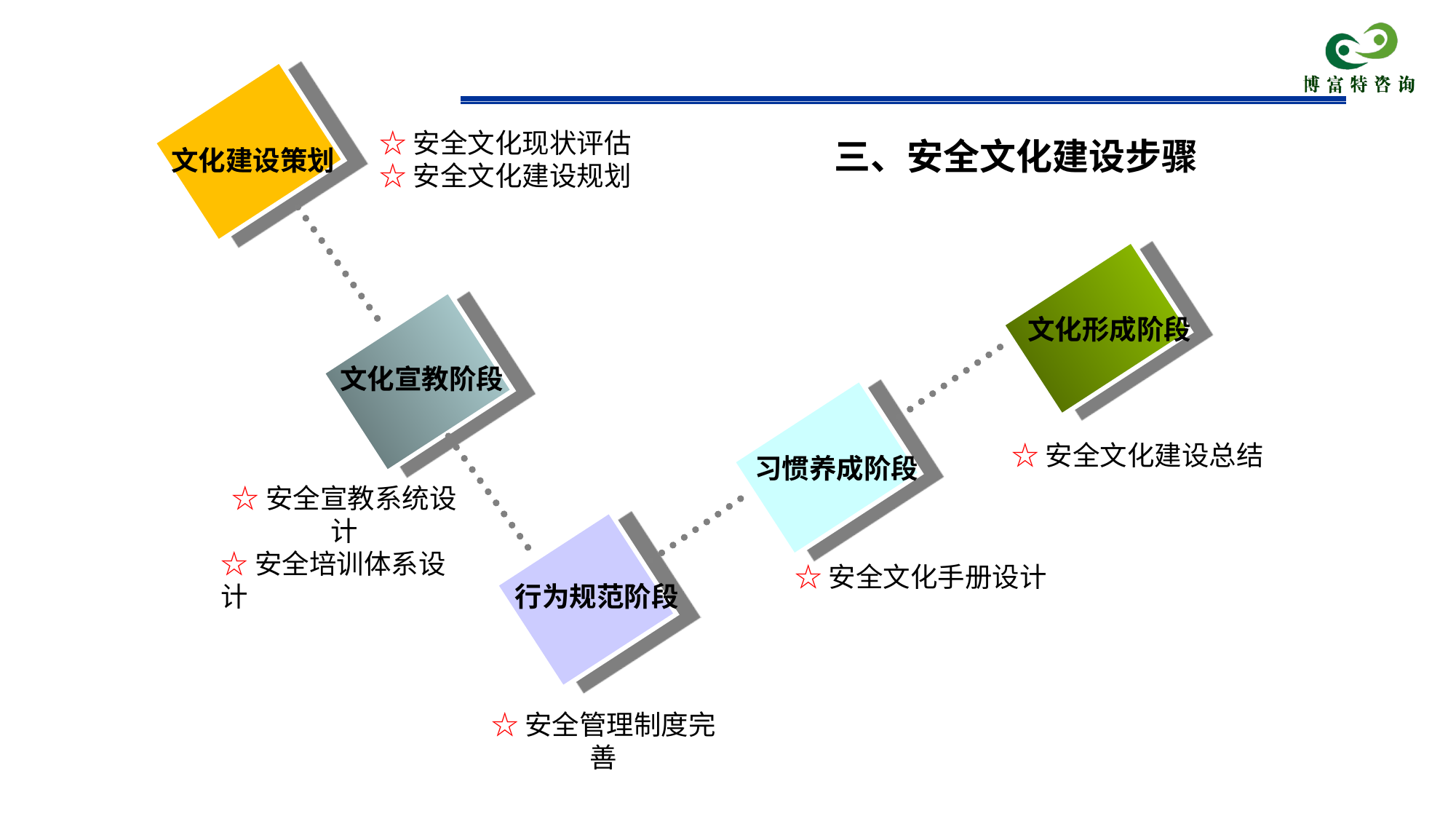

文化建设策划

文化形成阶段

文化宣教阶段

☆安全文化建设总结

习惯养成阶段
☆安全宣教系统设计
☆安全培训体系设计

行为规范阶段

☆安全管理制度完善

三、安全文化建设步骤
☆安全文化现状评估
☆安全文化建设规划
☆安全文化手册设计